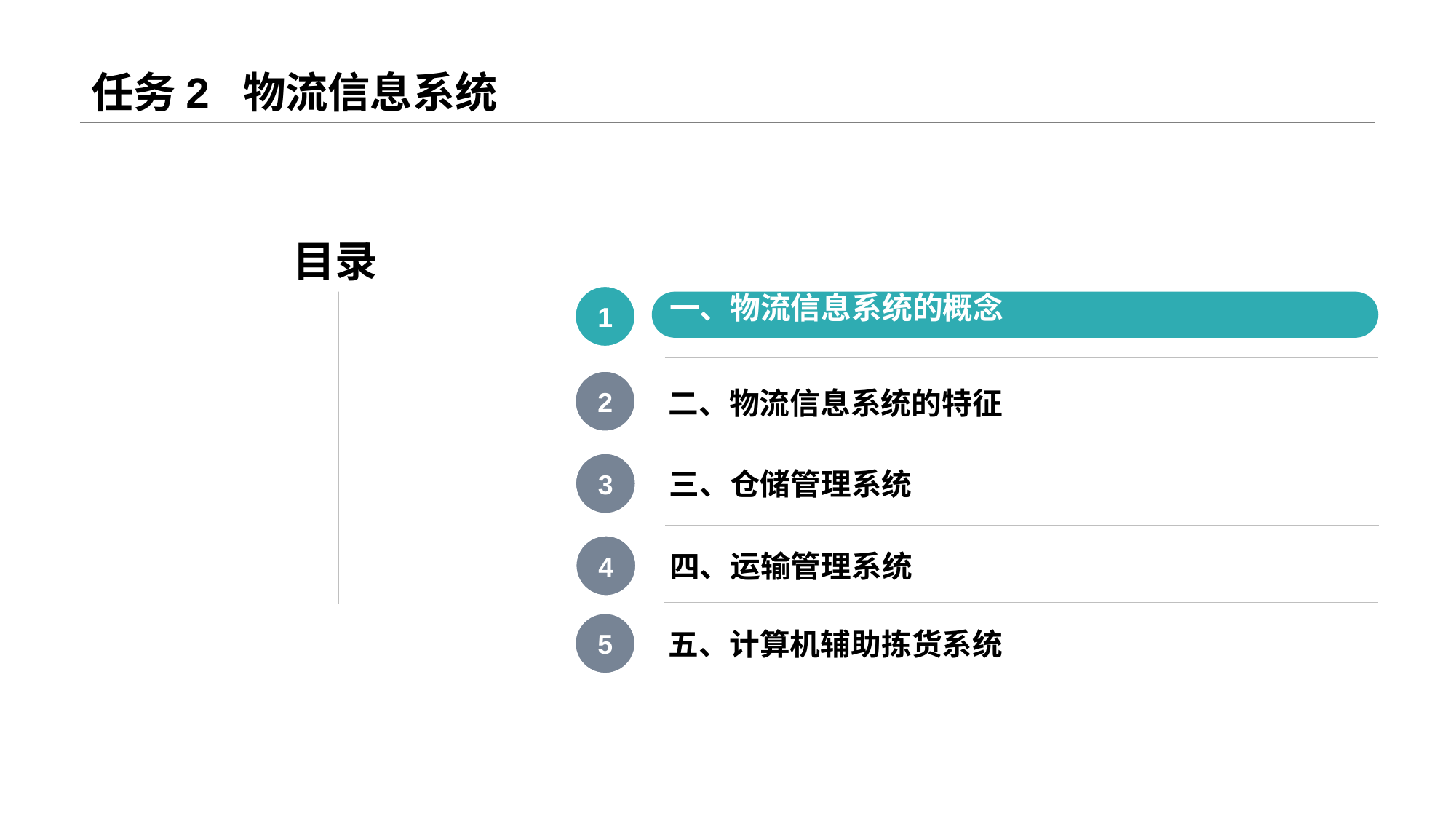

# 任务2  物流信息系统
目录
1
一、物流信息系统的概念
2
二、物流信息系统的特征
3
三、仓储管理系统
4
四、运输管理系统
5
五、计算机辅助拣货系统